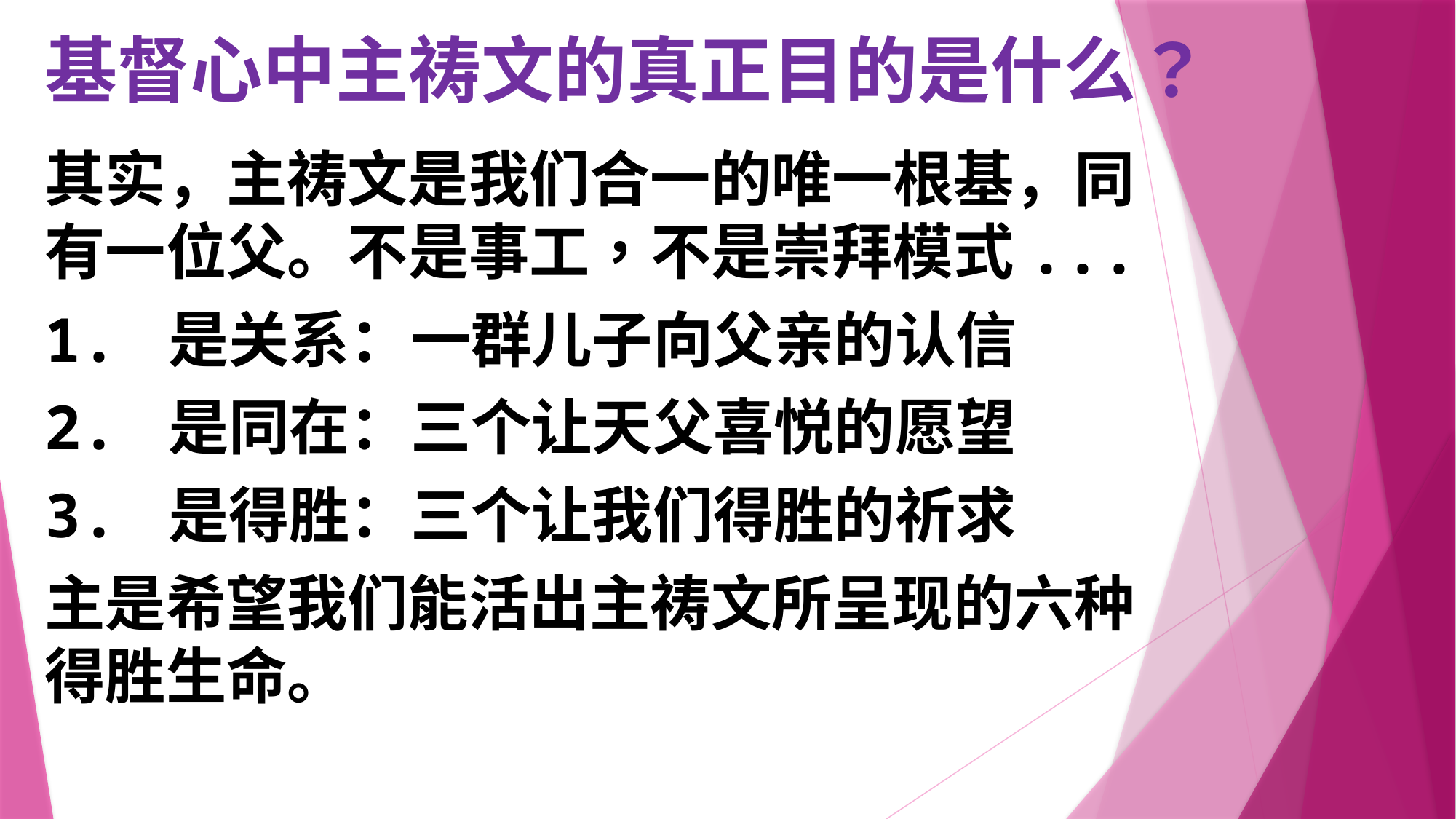

# 基督心中主祷文的真正目的是什么？
其实，主祷文是我们合一的唯一根基，同有一位父。不是事工，不是崇拜模式...
1. 是关系：一群儿子向父亲的认信
2. 是同在：三个让天父喜悦的愿望
3. 是得胜：三个让我们得胜的祈求
主是希望我们能活出主祷文所呈现的六种得胜生命。